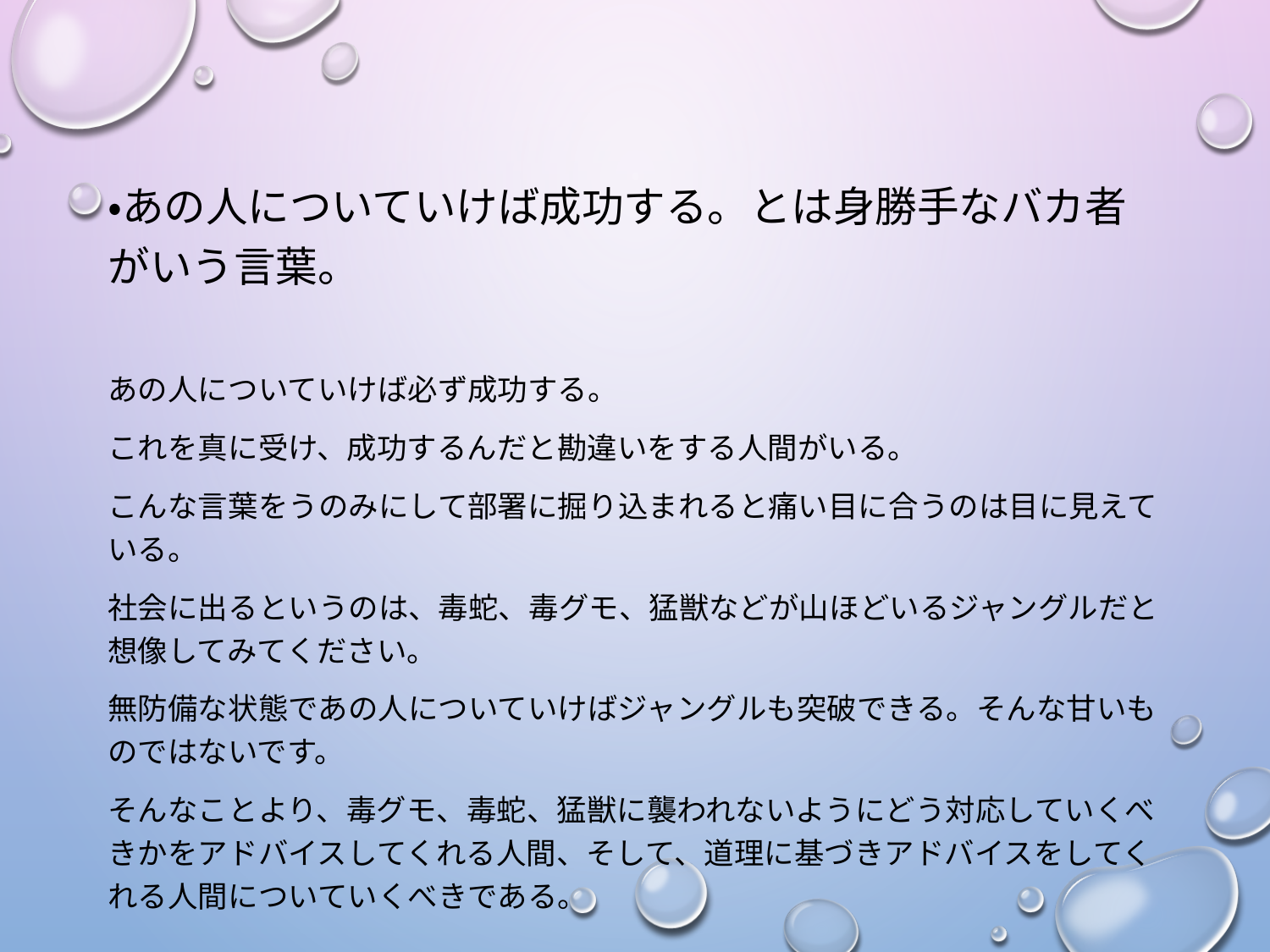

・あの人についていけば成功する。とは身勝手なバカ者がいう言葉。

あの人についていけば必ず成功する。
これを真に受け、成功するんだと勘違いをする人間がいる。
こんな言葉をうのみにして部署に掘り込まれると痛い目に合うのは目に見えている。
社会に出るというのは、毒蛇、毒グモ、猛獣などが山ほどいるジャングルだと想像してみてください。
無防備な状態であの人についていけばジャングルも突破できる。そんな甘いものではないです。
そんなことより、毒グモ、毒蛇、猛獣に襲われないようにどう対応していくべきかをアドバイスしてくれる人間、そして、道理に基づきアドバイスをしてくれる人間についていくべきである。